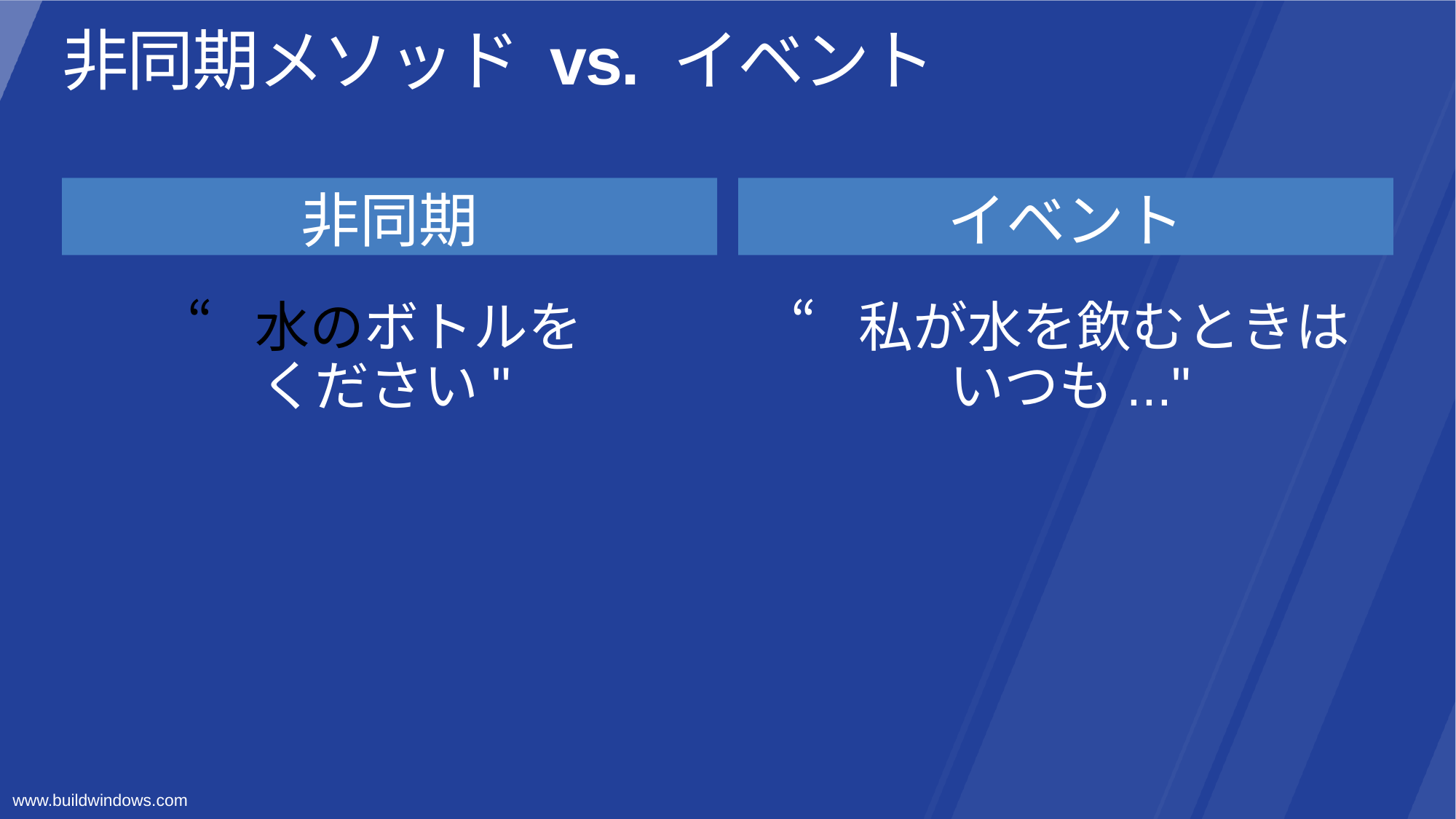

# 非同期メソッド vs. イベント
非同期
イベント
“水のボトルを
ください"
“私が水を飲むときは
いつも..."